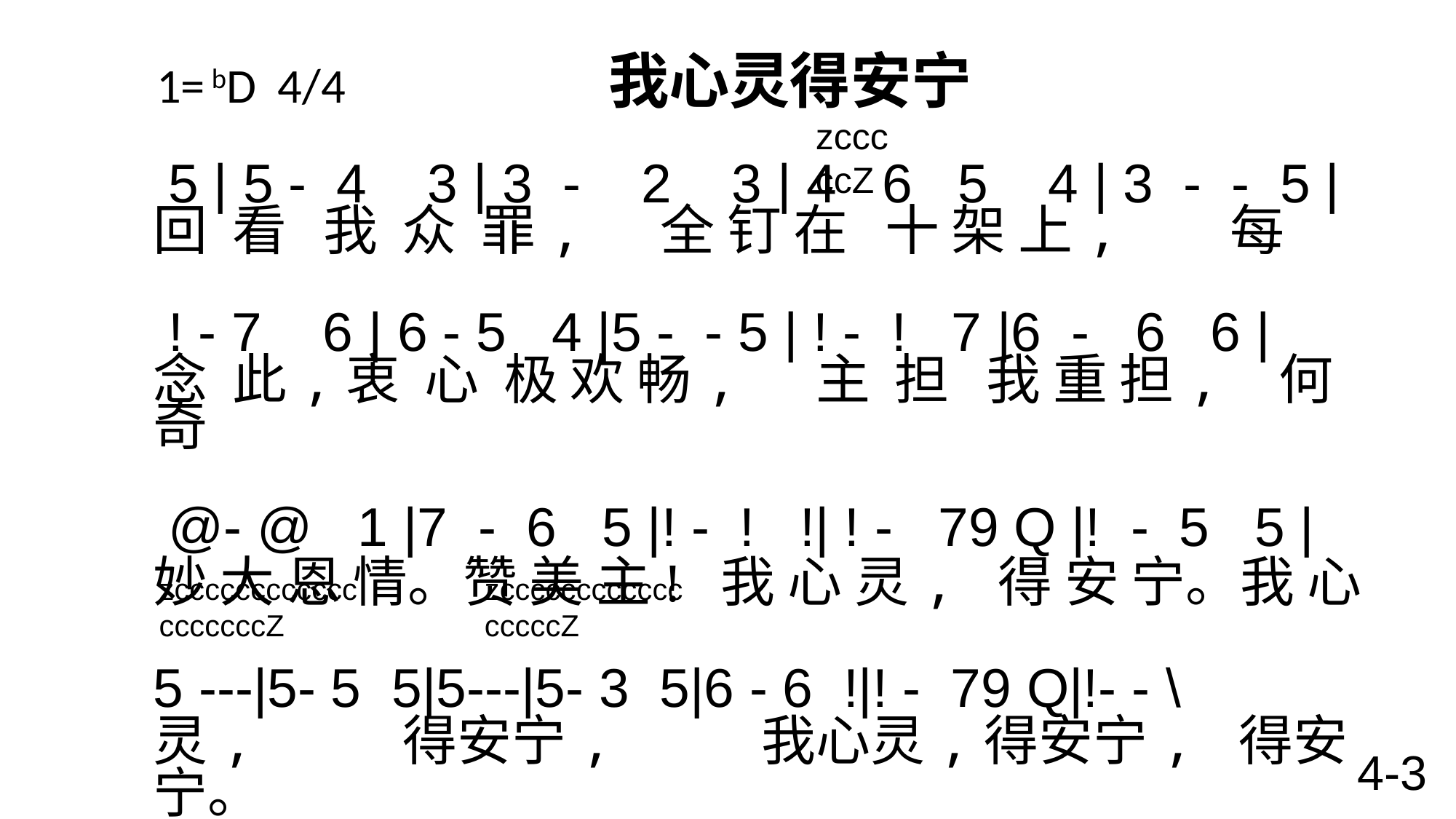

# 1= bD  4/4                       我心灵得安宁
zcccccZ
 5 | 5 -  4    3 | 3  -    2    3 | 4   6   5    4 | 3  -  -  5 |
回  看   我  众  罪,  全 钉 在   十 架 上,   每
 ! - 7    6 | 6 - 5   4 |5 -  - 5 | ! -  !   7 |6  -   6   6 |
念  此,衷  心  极 欢 畅,  主  担   我 重 担,   何 奇
 @- @   1 |7  -  6   5 |! -  !   !| ! -   79 Q |!  -  5   5 |
妙 大 恩 情。赞 美 主!  我 心 灵,  得 安 宁。我 心
5 ---|5- 5  5|5---|5- 3  5|6 - 6  !|! -  79 Q|!- - \
灵,         得安宁,         我心灵,得安宁, 得安宁。
zcccccccccccccccccccZ
zcccccccccccccccccZ
4-3